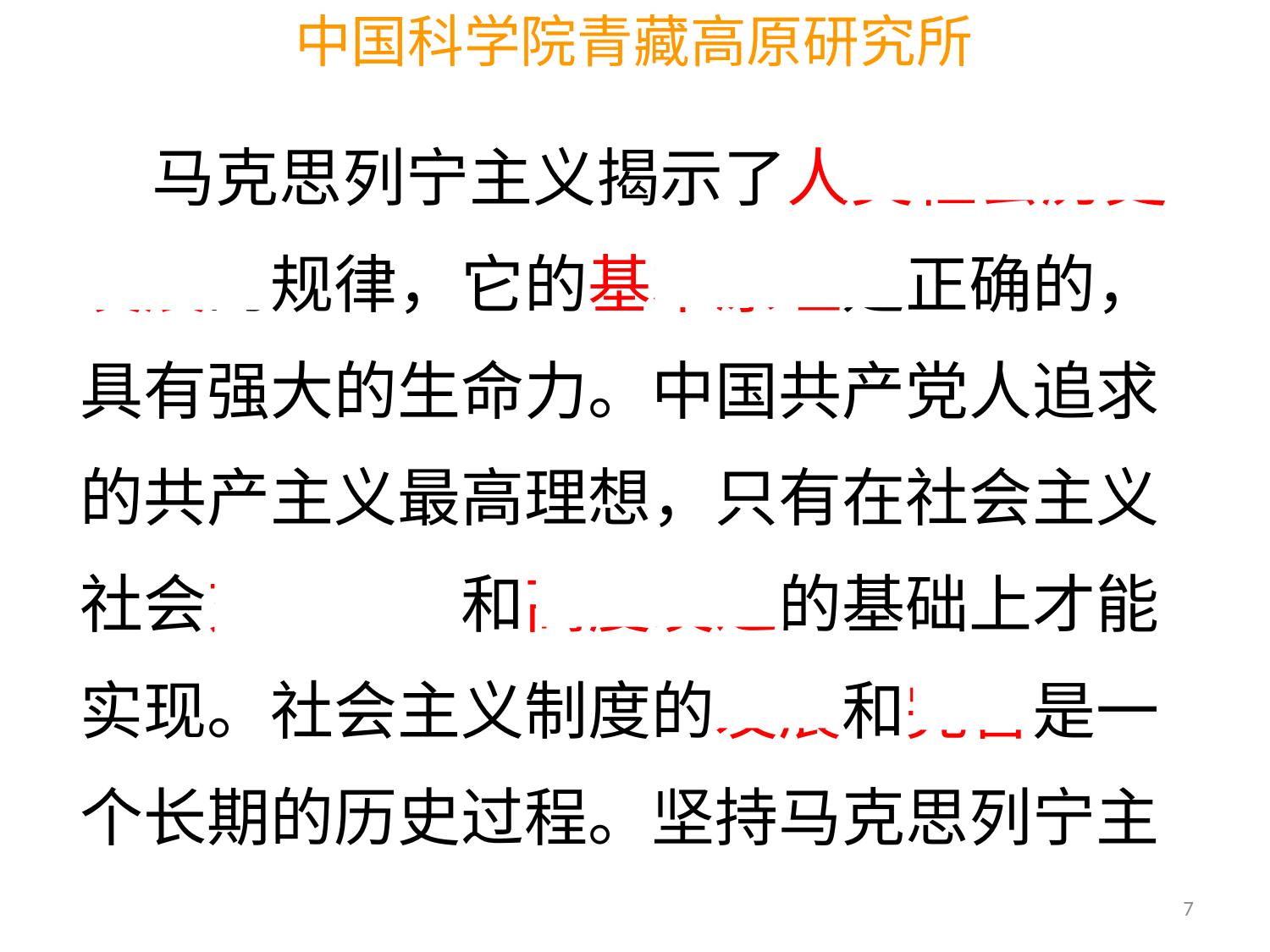

# 马克思列宁主义揭示了人类社会历史发展的规律，它的基本原理是正确的，具有强大的生命力。中国共产党人追求的共产主义最高理想，只有在社会主义社会充分发展和高度发达的基础上才能实现。社会主义制度的发展和完善是一个长期的历史过程。坚持马克思列宁主

7